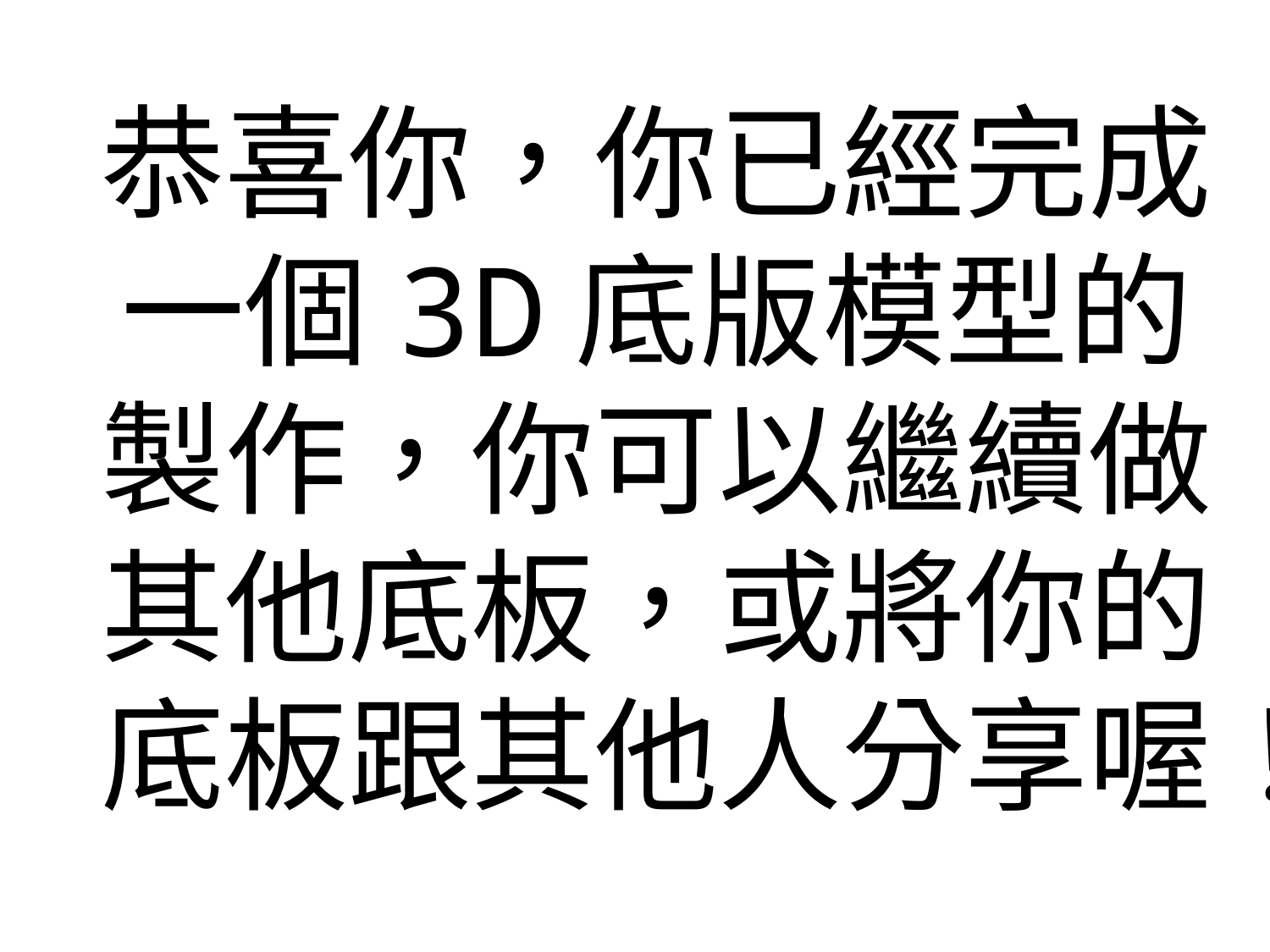

# 恭喜你，你已經完成一個3D底版模型的製作，你可以繼續做其他底板，或將你的底板跟其他人分享喔！